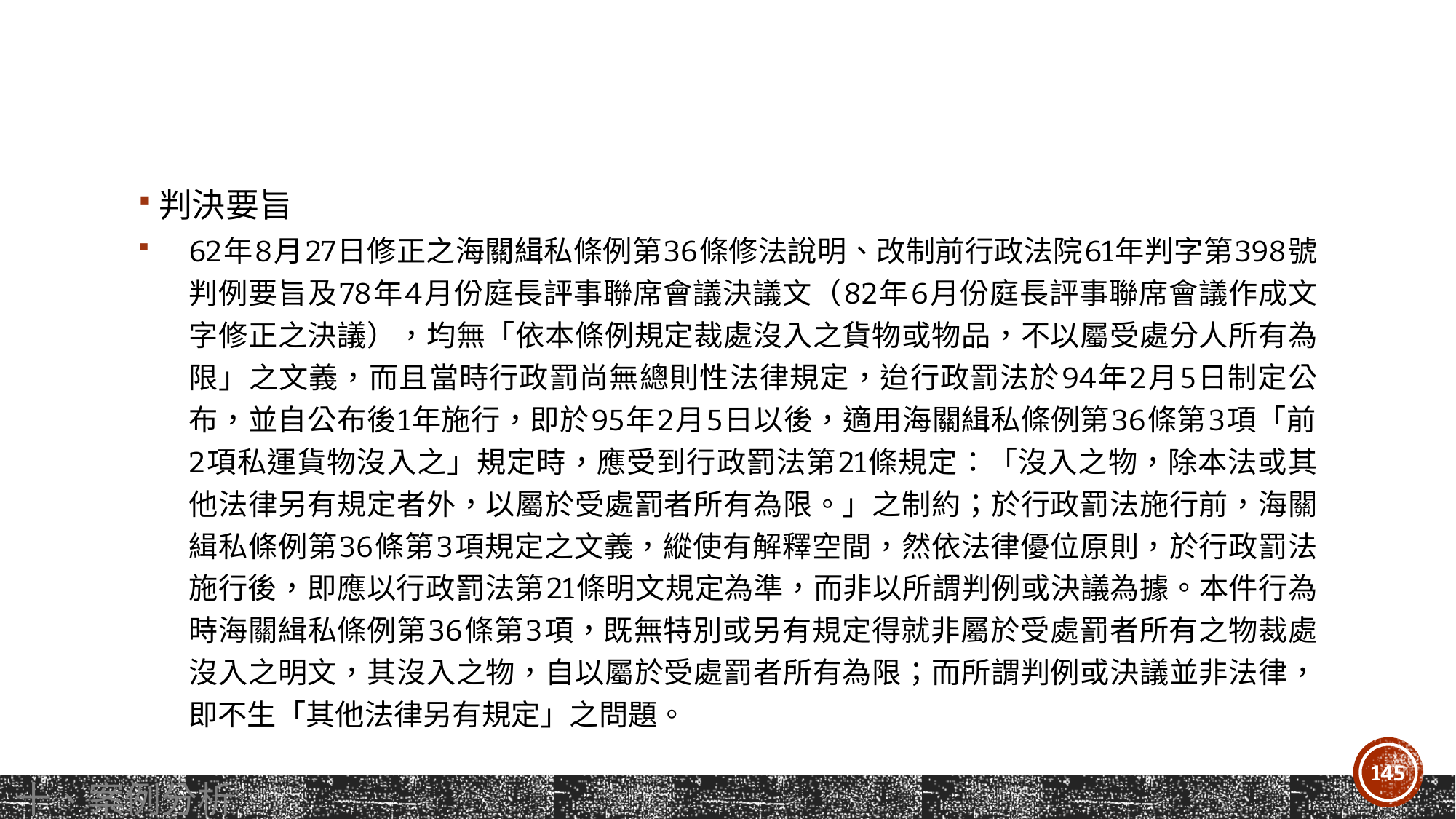

#
判決要旨
62年8月27日修正之海關緝私條例第36條修法說明、改制前行政法院61年判字第398號判例要旨及78年4月份庭長評事聯席會議決議文（82年6月份庭長評事聯席會議作成文字修正之決議），均無「依本條例規定裁處沒入之貨物或物品，不以屬受處分人所有為限」之文義，而且當時行政罰尚無總則性法律規定，迨行政罰法於94年2月5日制定公布，並自公布後1年施行，即於95年2月5日以後，適用海關緝私條例第36條第3項「前2項私運貨物沒入之」規定時，應受到行政罰法第21條規定：「沒入之物，除本法或其他法律另有規定者外，以屬於受處罰者所有為限。」之制約；於行政罰法施行前，海關緝私條例第36條第3項規定之文義，縱使有解釋空間，然依法律優位原則，於行政罰法施行後，即應以行政罰法第21條明文規定為準，而非以所謂判例或決議為據。本件行為時海關緝私條例第36條第3項，既無特別或另有規定得就非屬於受處罰者所有之物裁處沒入之明文，其沒入之物，自以屬於受處罰者所有為限；而所謂判例或決議並非法律，即不生「其他法律另有規定」之問題。
145